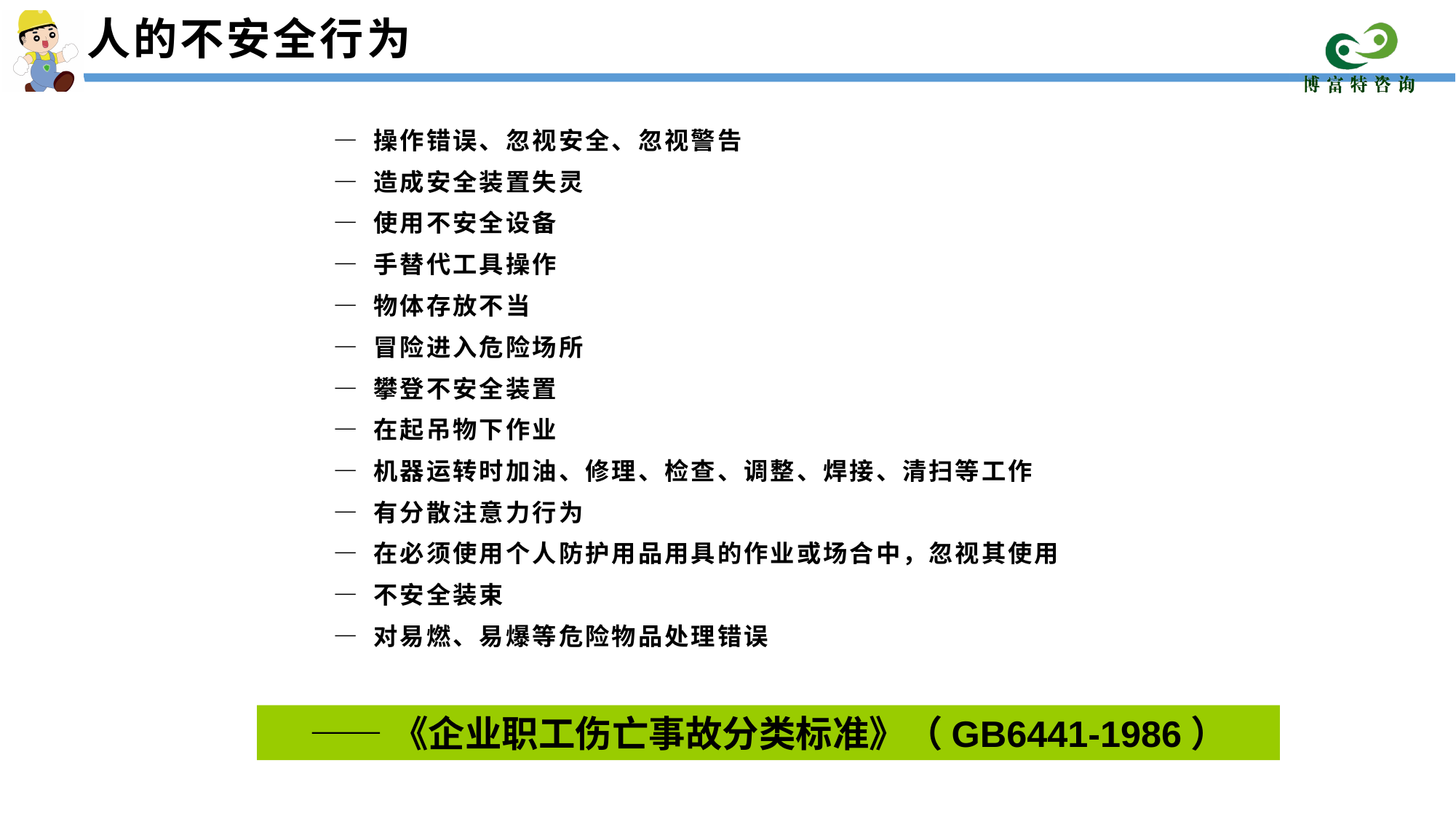

人的不安全行为
— 操作错误、忽视安全、忽视警告
— 造成安全装置失灵
— 使用不安全设备
— 手替代工具操作
— 物体存放不当
— 冒险进入危险场所
— 攀登不安全装置
— 在起吊物下作业
— 机器运转时加油、修理、检查、调整、焊接、清扫等工作
— 有分散注意力行为
— 在必须使用个人防护用品用具的作业或场合中，忽视其使用
— 不安全装束
— 对易燃、易爆等危险物品处理错误
——《企业职工伤亡事故分类标准》（GB6441-1986）